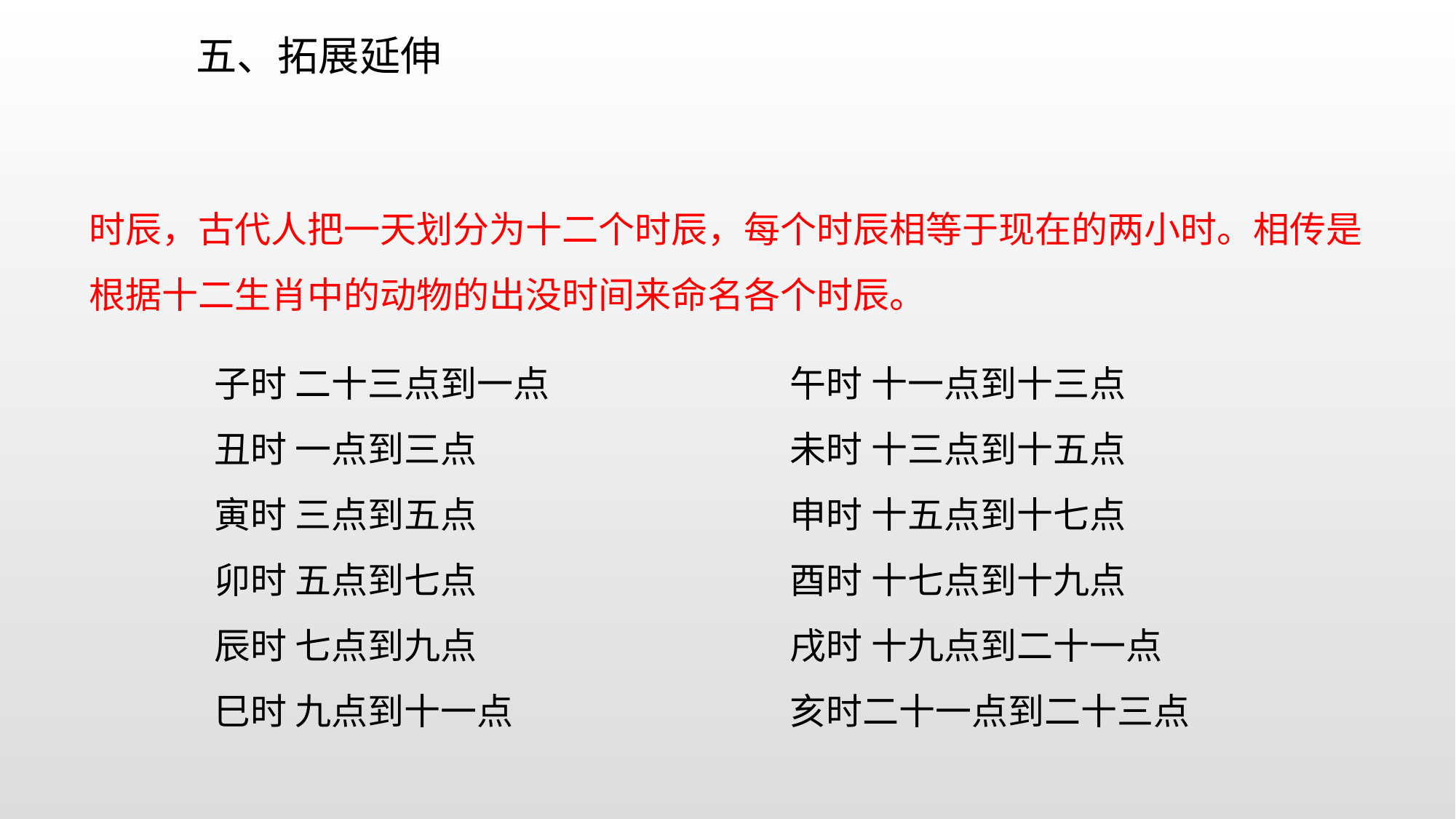

五、拓展延伸
时辰，古代人把一天划分为十二个时辰，每个时辰相等于现在的两小时。相传是根据十二生肖中的动物的出没时间来命名各个时辰。
子时 二十三点到一点
丑时 一点到三点
寅时 三点到五点
卯时 五点到七点
辰时 七点到九点
巳时 九点到十一点
午时 十一点到十三点
未时 十三点到十五点
申时 十五点到十七点
酉时 十七点到十九点
戌时 十九点到二十一点
亥时二十一点到二十三点